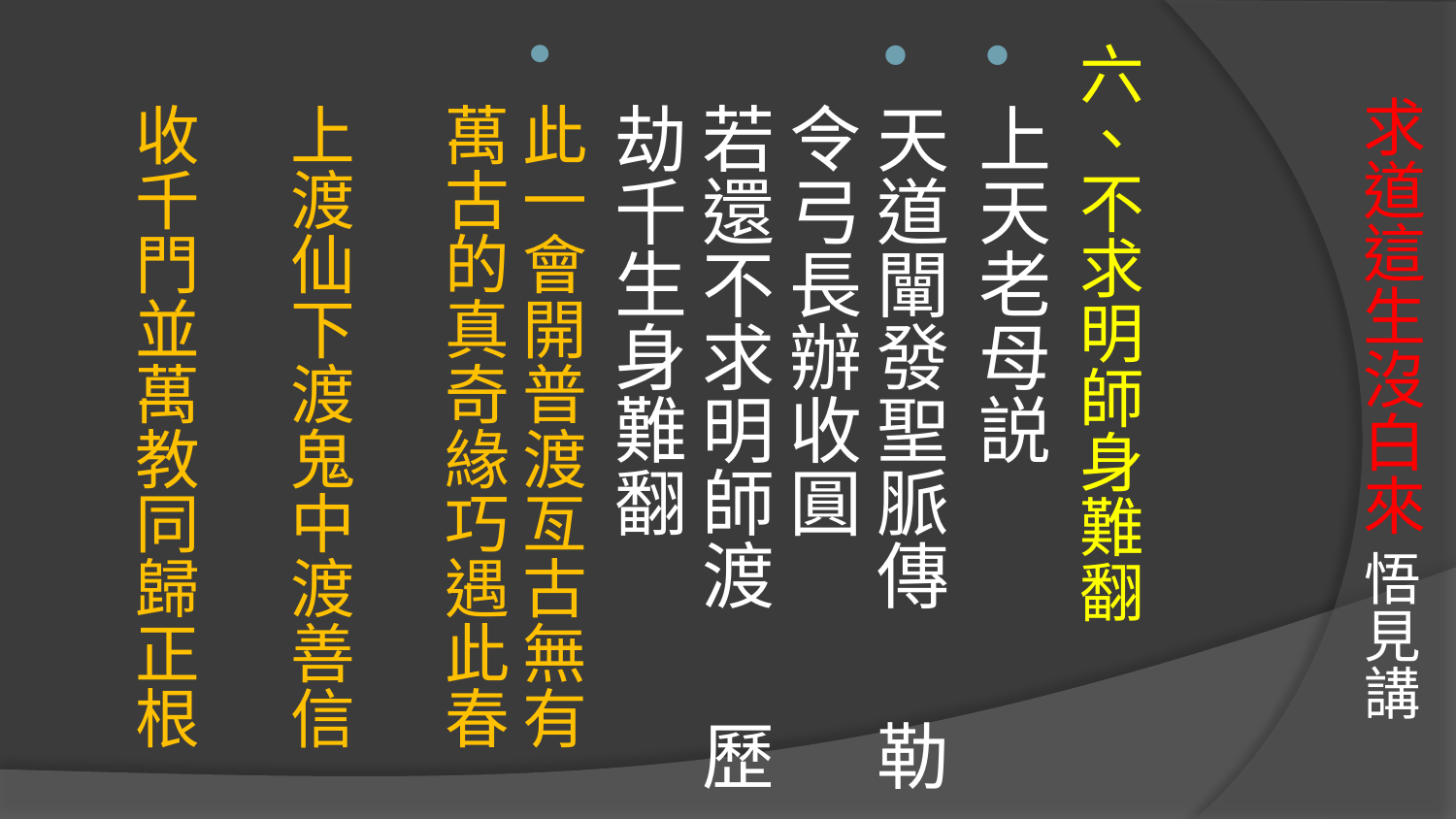

六、不求明師身難翻
上天老母説
天道闡發聖脈傳 　 勒令弓長辦收圓　
若還不求明師渡 　 歷劫千生身難翻
此一會開普渡亙古無有
萬古的真奇緣巧遇此春　
上渡仙下渡鬼中渡善信 　
收千門並萬教同歸正根

# 求道這生沒白來 悟見講